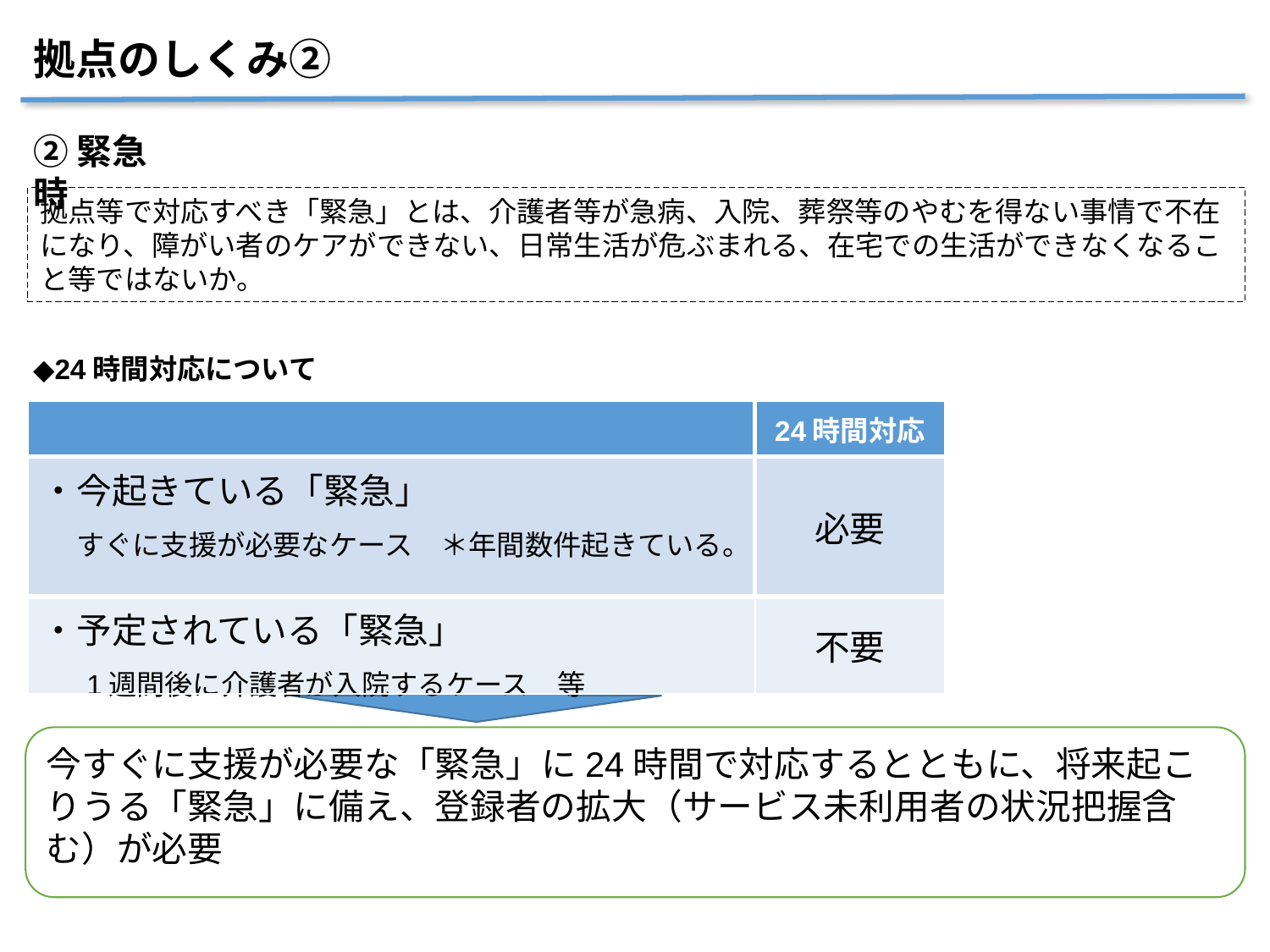

# 拠点のしくみ②
②緊急時
拠点等で対応すべき「緊急」とは、介護者等が急病、入院、葬祭等のやむを得ない事情で不在になり、障がい者のケアができない、日常生活が危ぶまれる、在宅での生活ができなくなること等ではないか。
◆24時間対応について
|  | 24時間対応 |
| --- | --- |
| ・今起きている「緊急」 　すぐに支援が必要なケース　＊年間数件起きている。 | 必要 |
| ・予定されている「緊急」 　1週間後に介護者が入院するケース　等 | 不要 |

今すぐに支援が必要な「緊急」に24時間で対応するとともに、将来起こりうる「緊急」に備え、登録者の拡大（サービス未利用者の状況把握含む）が必要